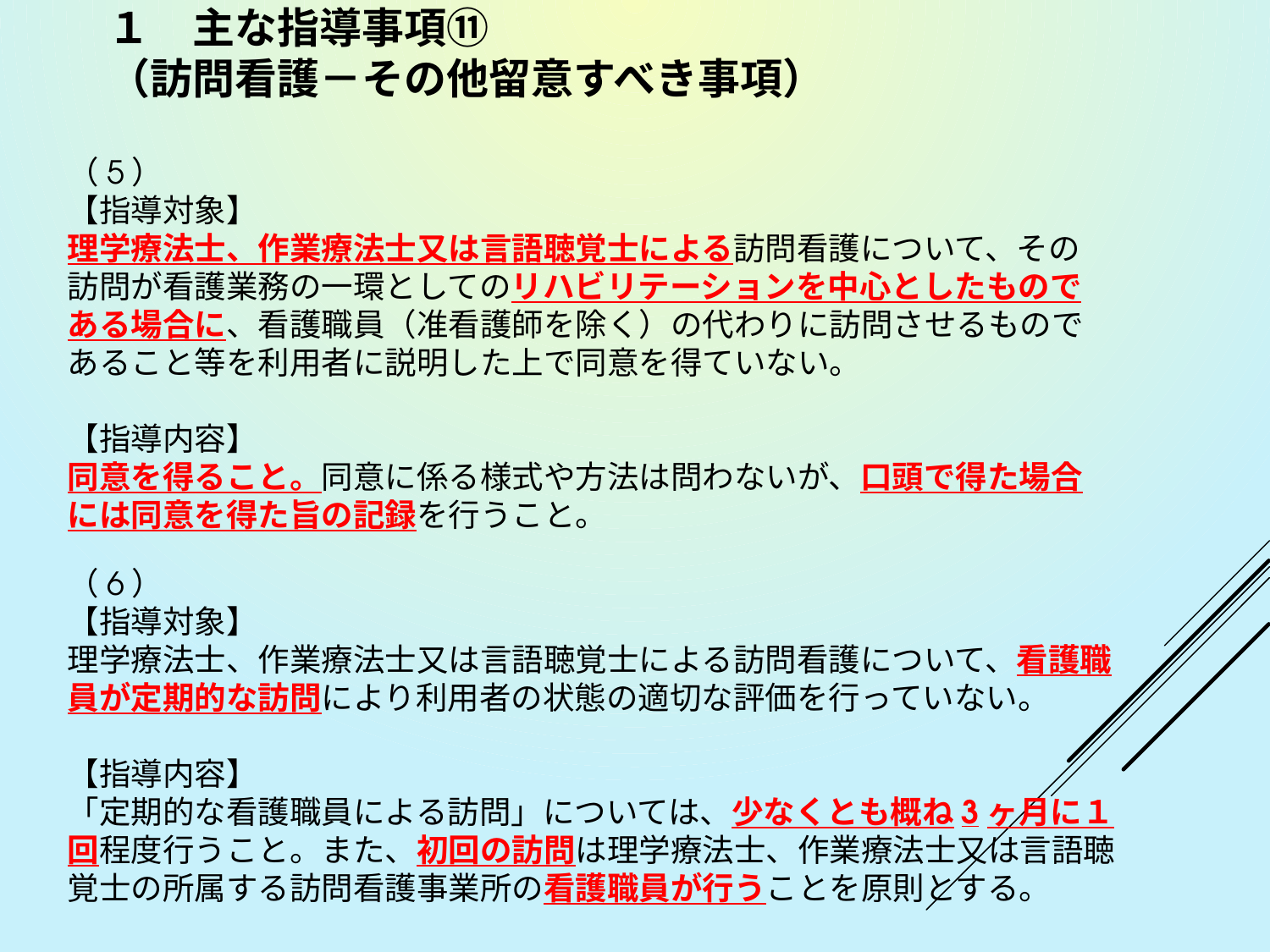

# １　主な指導事項⑪ （訪問看護－その他留意すべき事項）
（5）
【指導対象】
理学療法士、作業療法士又は言語聴覚士による訪問看護について、その訪問が看護業務の一環としてのリハビリテーションを中心としたものである場合に、看護職員（准看護師を除く）の代わりに訪問させるものであること等を利用者に説明した上で同意を得ていない。

【指導内容】
同意を得ること。同意に係る様式や方法は問わないが、口頭で得た場合には同意を得た旨の記録を行うこと。
（6）
【指導対象】
理学療法士、作業療法士又は言語聴覚士による訪問看護について、看護職員が定期的な訪問により利用者の状態の適切な評価を行っていない。

【指導内容】
「定期的な看護職員による訪問」については、少なくとも概ね3ヶ月に１回程度行うこと。また、初回の訪問は理学療法士、作業療法士又は言語聴覚士の所属する訪問看護事業所の看護職員が行うことを原則とする。